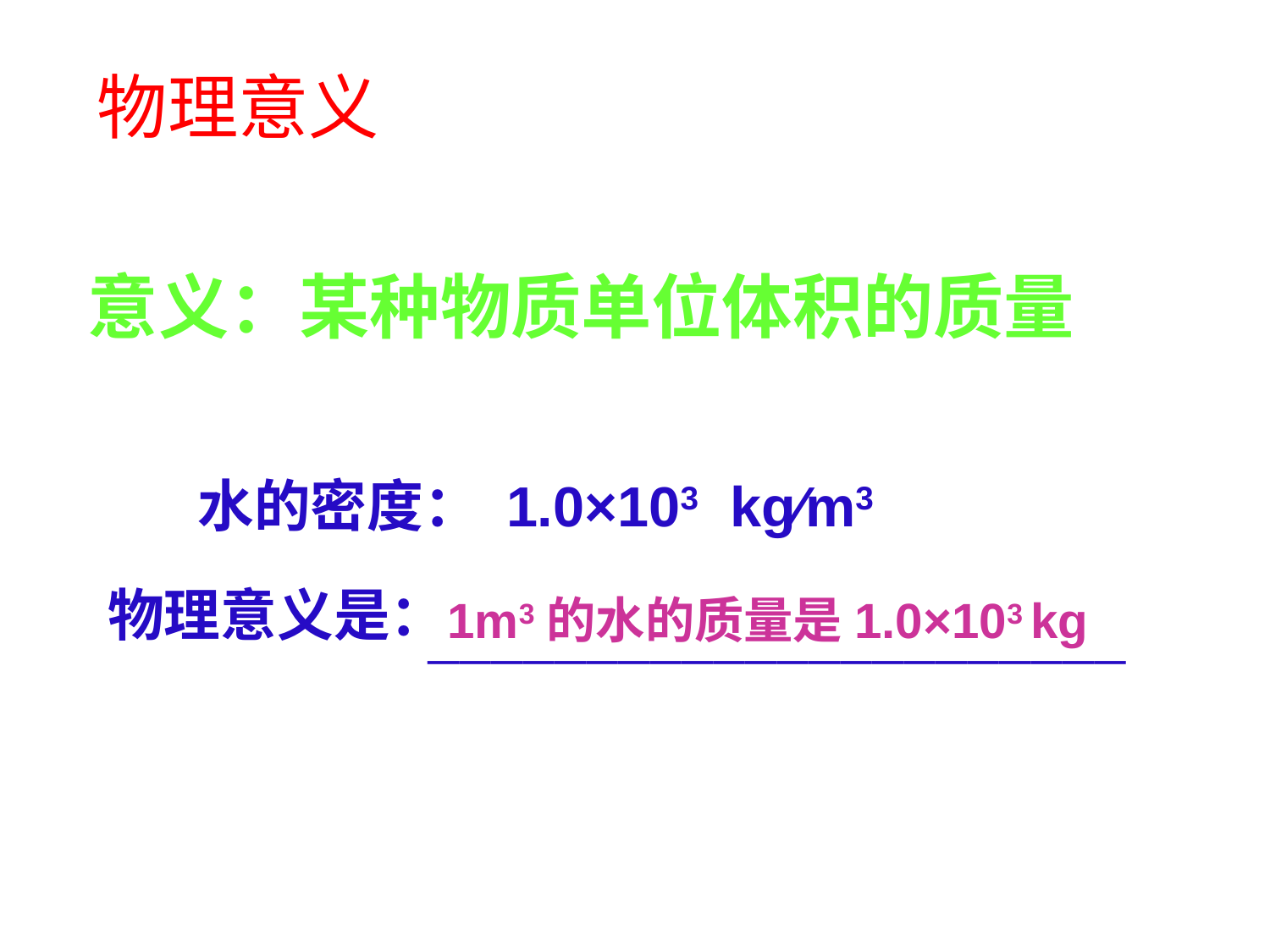

物理意义
意义：某种物质单位体积的质量
水的密度： 1.0×103  kg∕m3
物理意义是：
1m3的水的质量是1.0×103 kg
——————————————————————